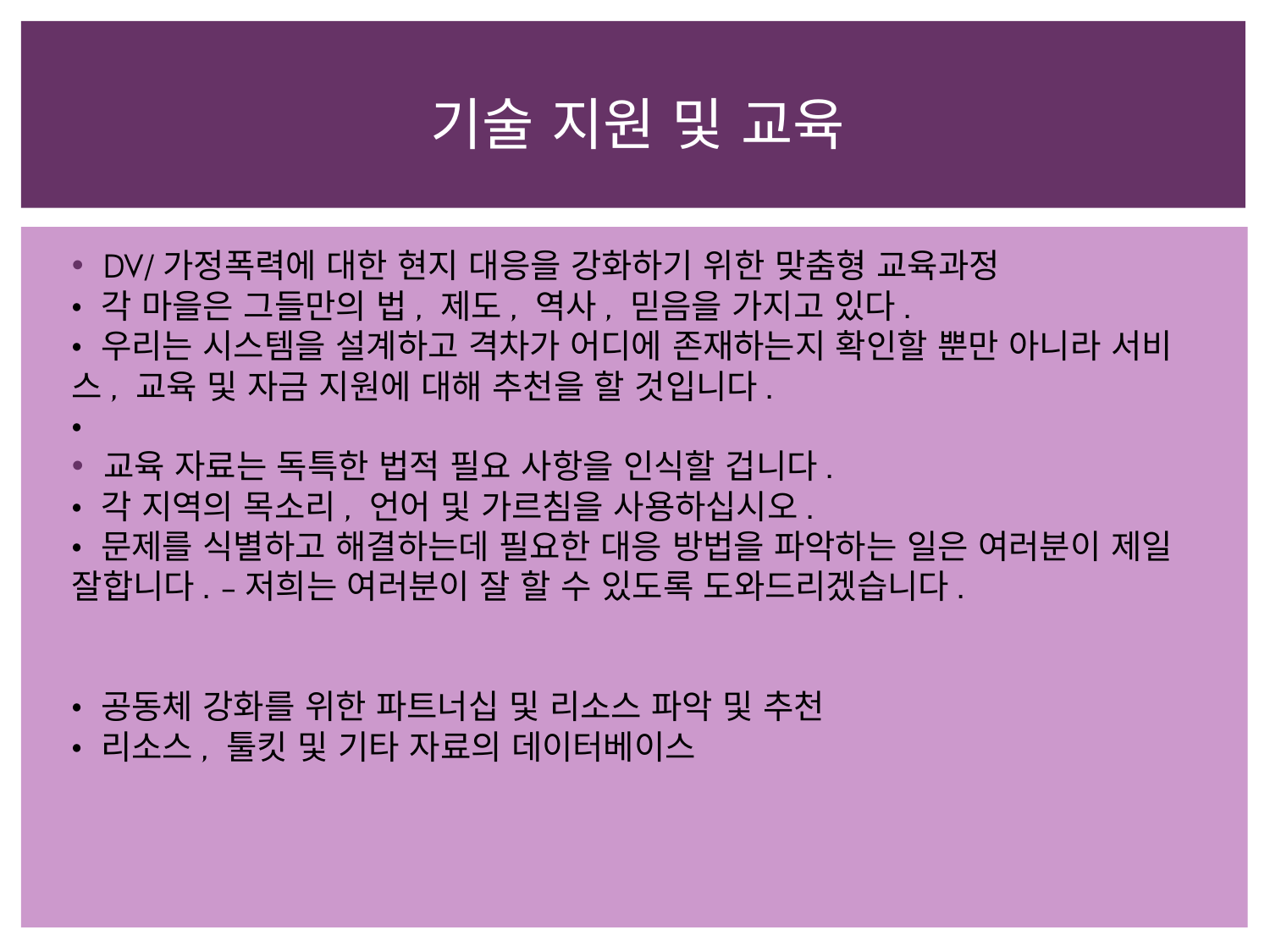

# 기술 지원 및 교육
DV/가정폭력에 대한 현지 대응을 강화하기 위한 맞춤형 교육과정
• 각 마을은 그들만의 법, 제도, 역사, 믿음을 가지고 있다.
• 우리는 시스템을 설계하고 격차가 어디에 존재하는지 확인할 뿐만 아니라 서비스, 교육 및 자금 지원에 대해 추천을 할 것입니다.
•
교육 자료는 독특한 법적 필요 사항을 인식할 겁니다.
• 각 지역의 목소리, 언어 및 가르침을 사용하십시오.
• 문제를 식별하고 해결하는데 필요한 대응 방법을 파악하는 일은 여러분이 제일 잘합니다. –저희는 여러분이 잘 할 수 있도록 도와드리겠습니다.

• 공동체 강화를 위한 파트너십 및 리소스 파악 및 추천
• 리소스, 툴킷 및 기타 자료의 데이터베이스